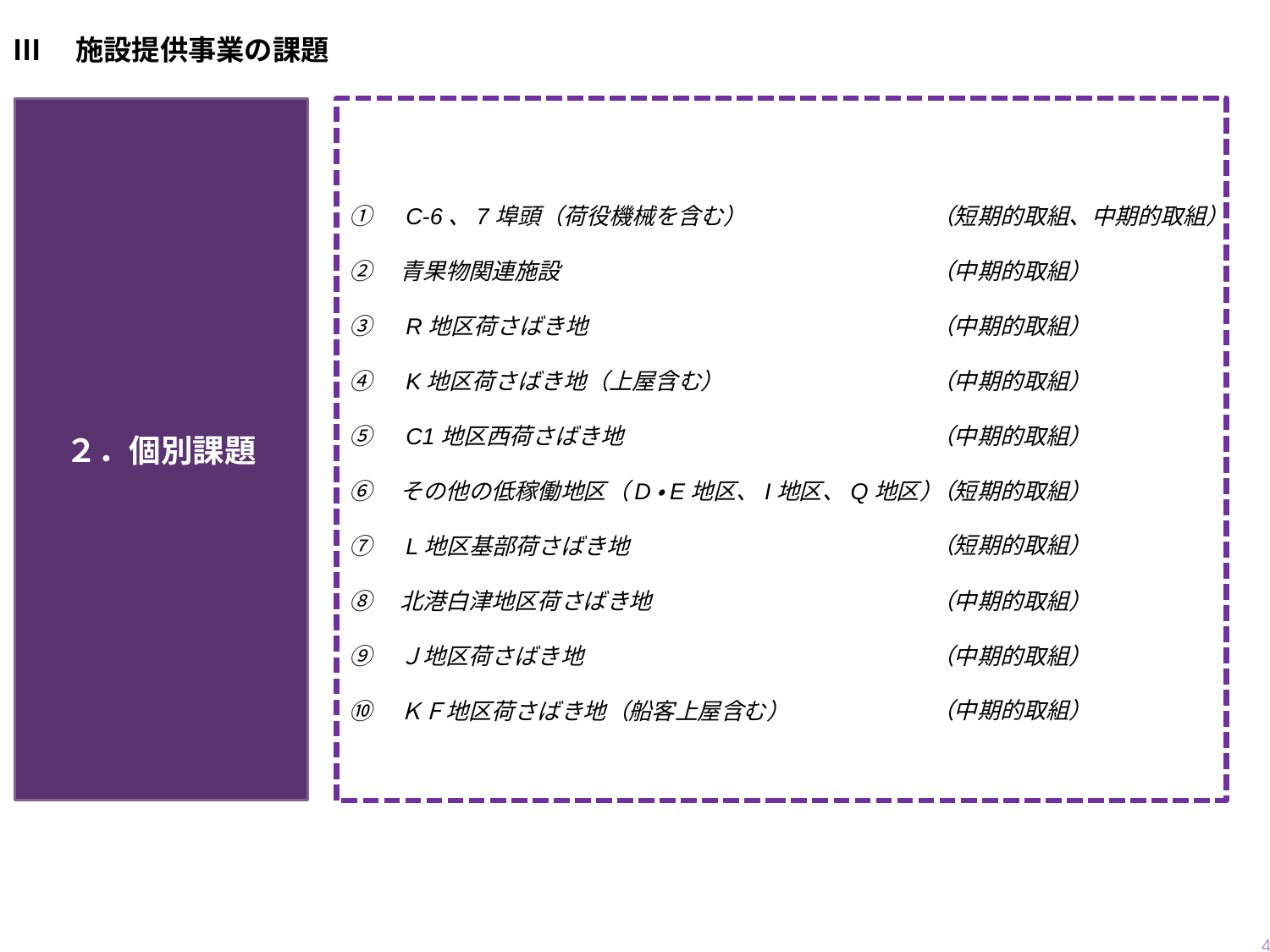

Ⅲ　施設提供事業の課題
①　C-6、7埠頭（荷役機械を含む）
②　青果物関連施設
③　R地区荷さばき地
④　K地区荷さばき地（上屋含む）
⑤　C1地区西荷さばき地
⑥　その他の低稼働地区（D・E地区、I地区、Q地区）
⑦　L地区基部荷さばき地
⑧　北港白津地区荷さばき地
⑨　Ｊ地区荷さばき地
⑩　ＫＦ地区荷さばき地（船客上屋含む）
２．個別課題
（短期的取組、中期的取組）
（中期的取組）
（中期的取組）
（中期的取組）
（中期的取組）
（短期的取組）
（短期的取組）
（中期的取組）
（中期的取組）
（中期的取組）

4